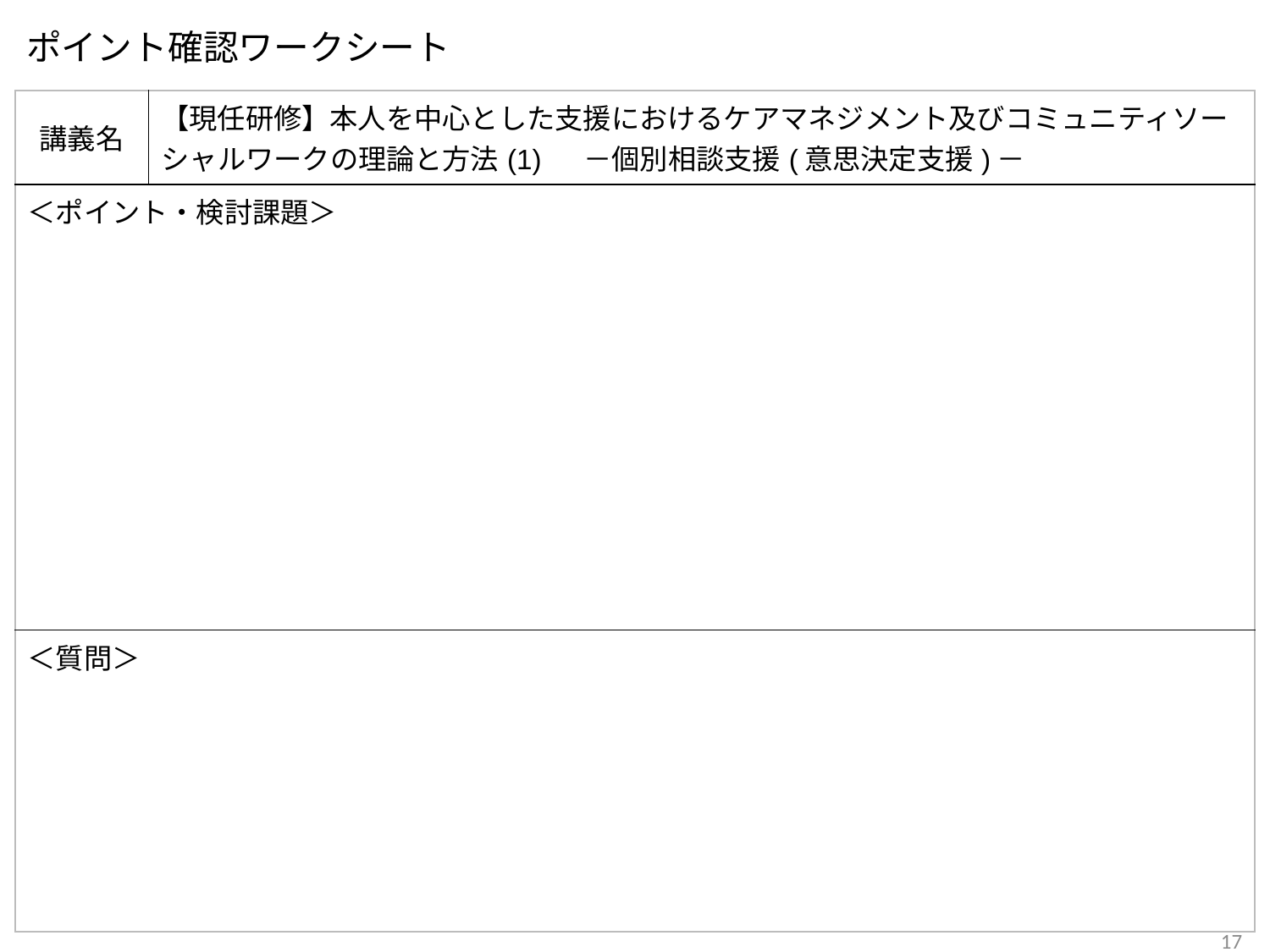

# ポイント確認ワークシート
| 講義名 | 【現任研修】本人を中心とした支援におけるケアマネジメント及びコミュニティソーシャルワークの理論と方法(1) 　－個別相談支援(意思決定支援)－ |
| --- | --- |
| ＜ポイント・検討課題＞ |  |
| ＜質問＞ |  |
17